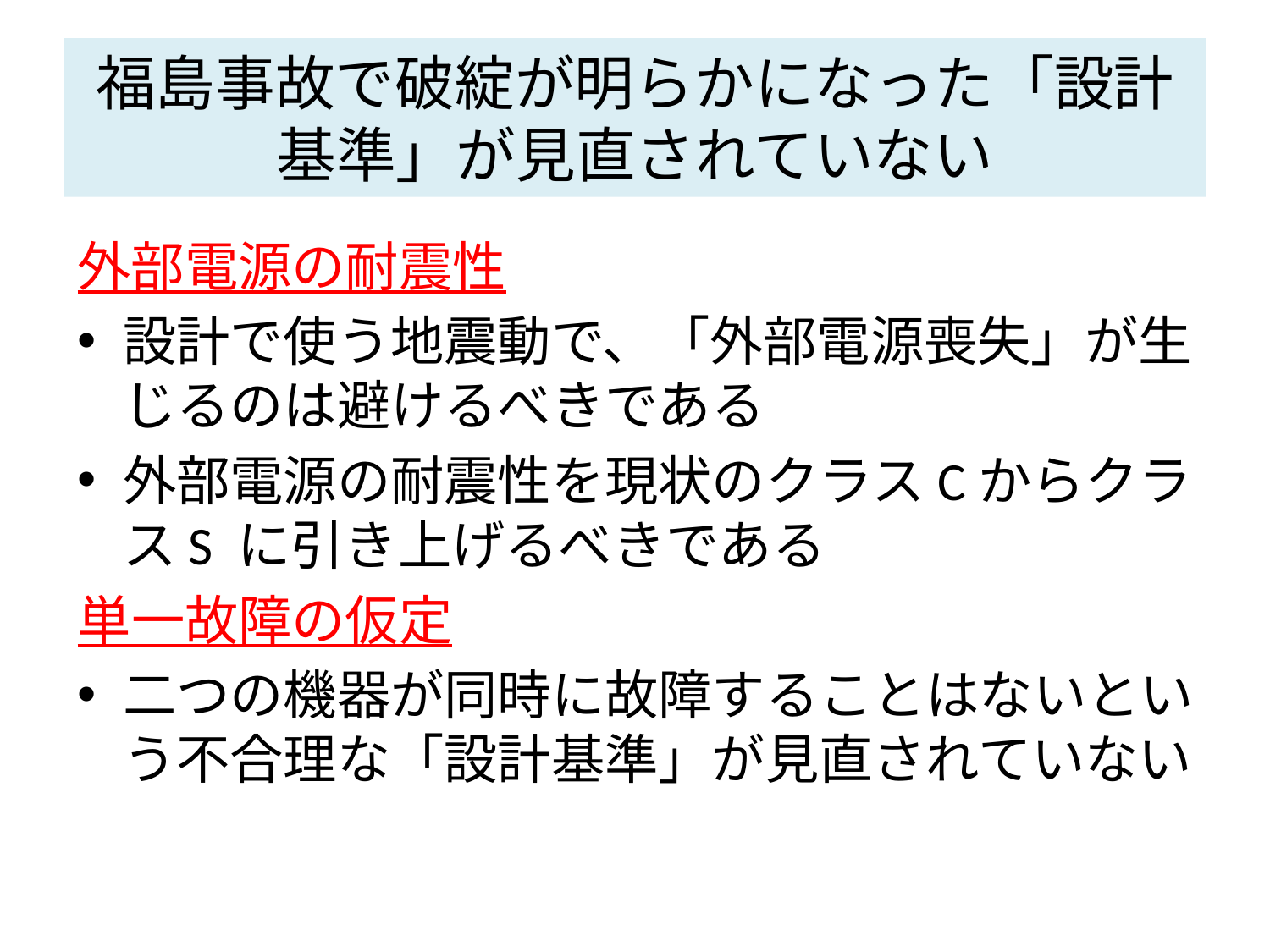

# 福島事故で破綻が明らかになった「設計基準」が見直されていない
外部電源の耐震性
設計で使う地震動で、「外部電源喪失」が生じるのは避けるべきである
外部電源の耐震性を現状のクラスCからクラスS に引き上げるべきである
単一故障の仮定
二つの機器が同時に故障することはないという不合理な「設計基準」が見直されていない